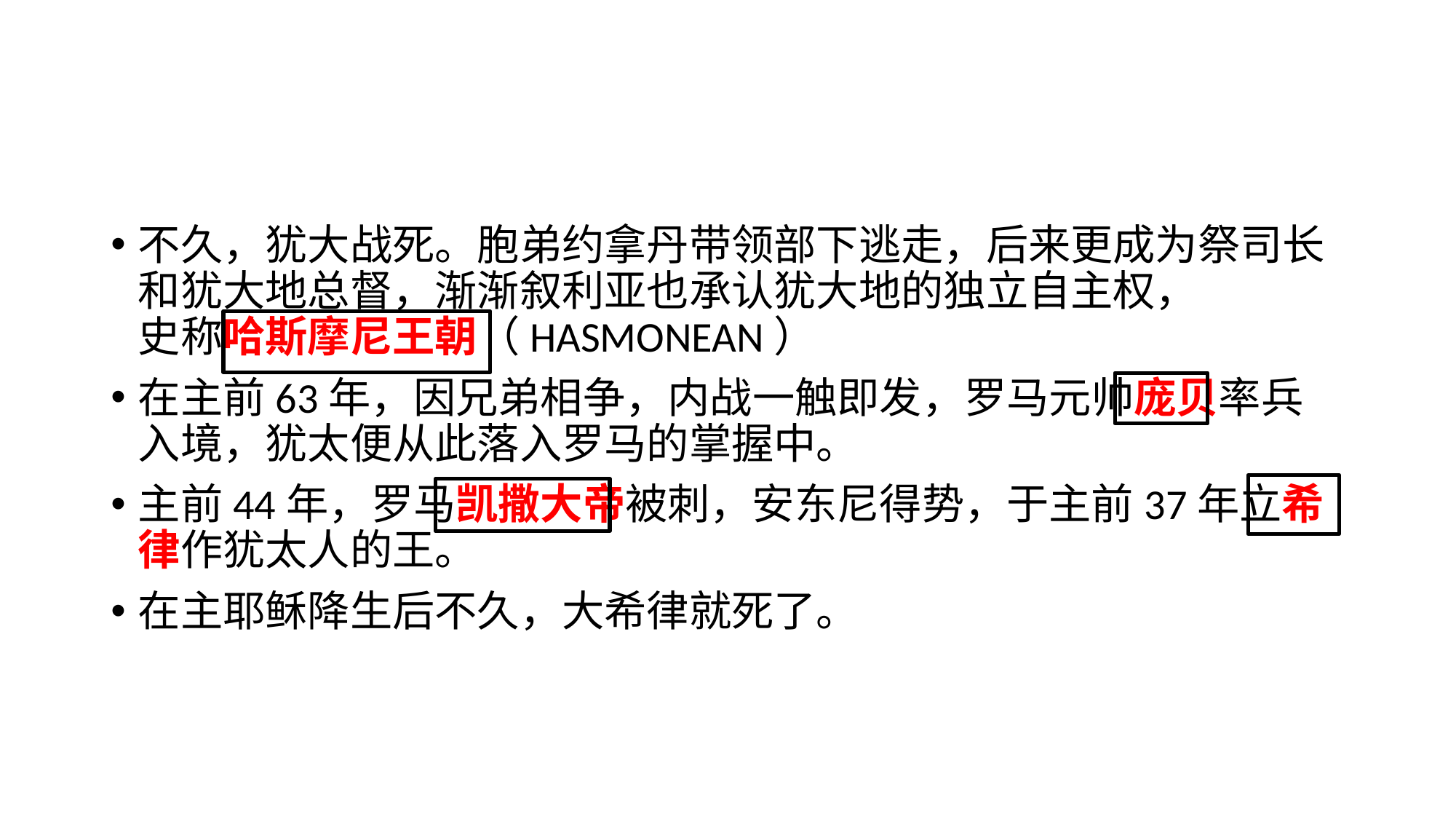

#
不久，犹大战死。胞弟约拿丹带领部下逃走，后来更成为祭司长和犹大地总督，渐渐叙利亚也承认犹大地的独立自主权，
史称哈斯摩尼王朝（HASMONEAN）
在主前63年，因兄弟相争，内战一触即发，罗马元帅庞贝率兵入境，犹太便从此落入罗马的掌握中。
主前44年，罗马凯撒大帝被刺，安东尼得势，于主前37年立希律作犹太人的王。
在主耶稣降生后不久，大希律就死了。